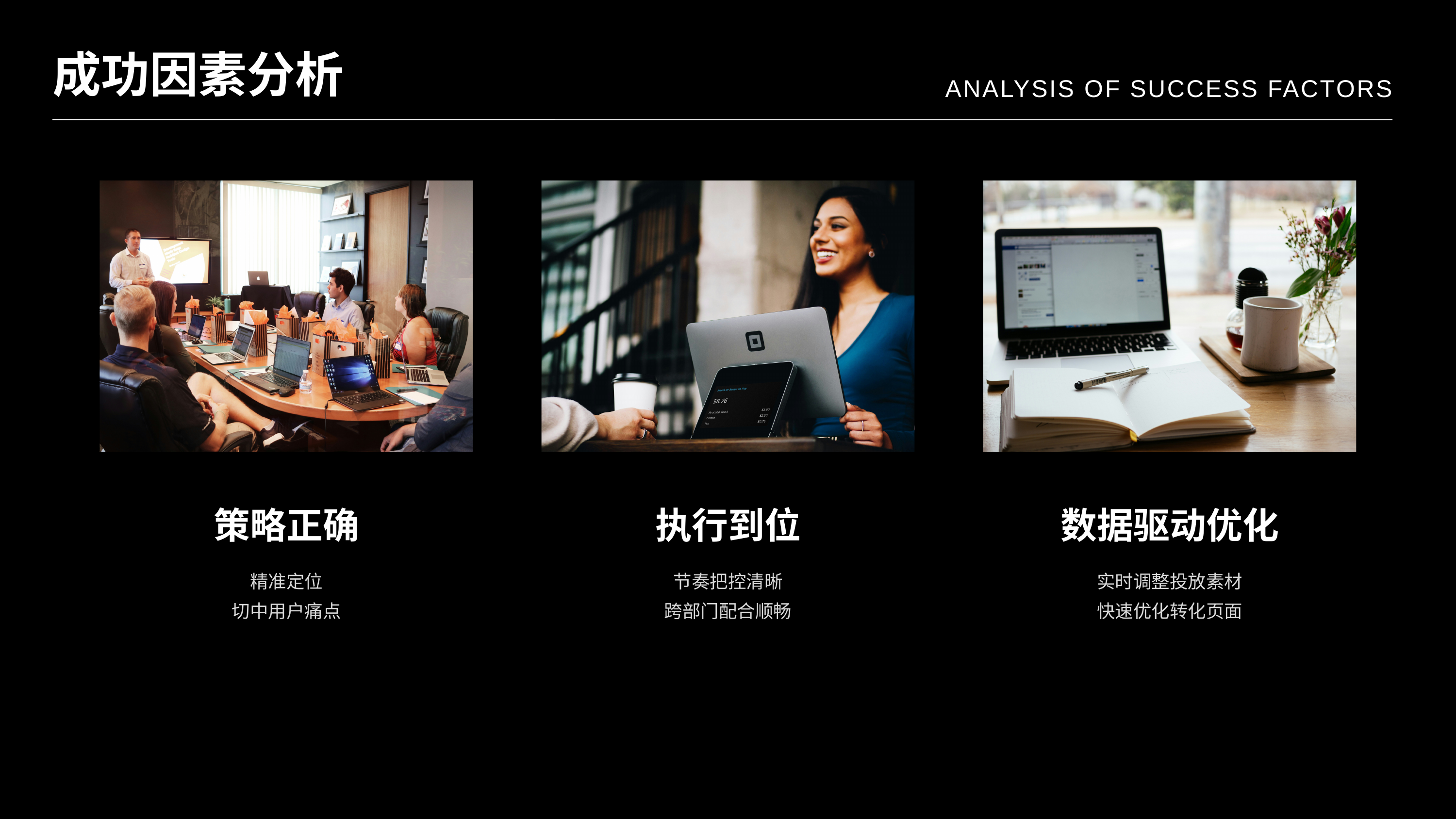

成功因素分析
ANALYSIS OF SUCCESS FACTORS

策略正确
执行到位
数据驱动优化
精准定位
切中用户痛点

节奏把控清晰
跨部门配合顺畅

实时调整投放素材
快速优化转化页面